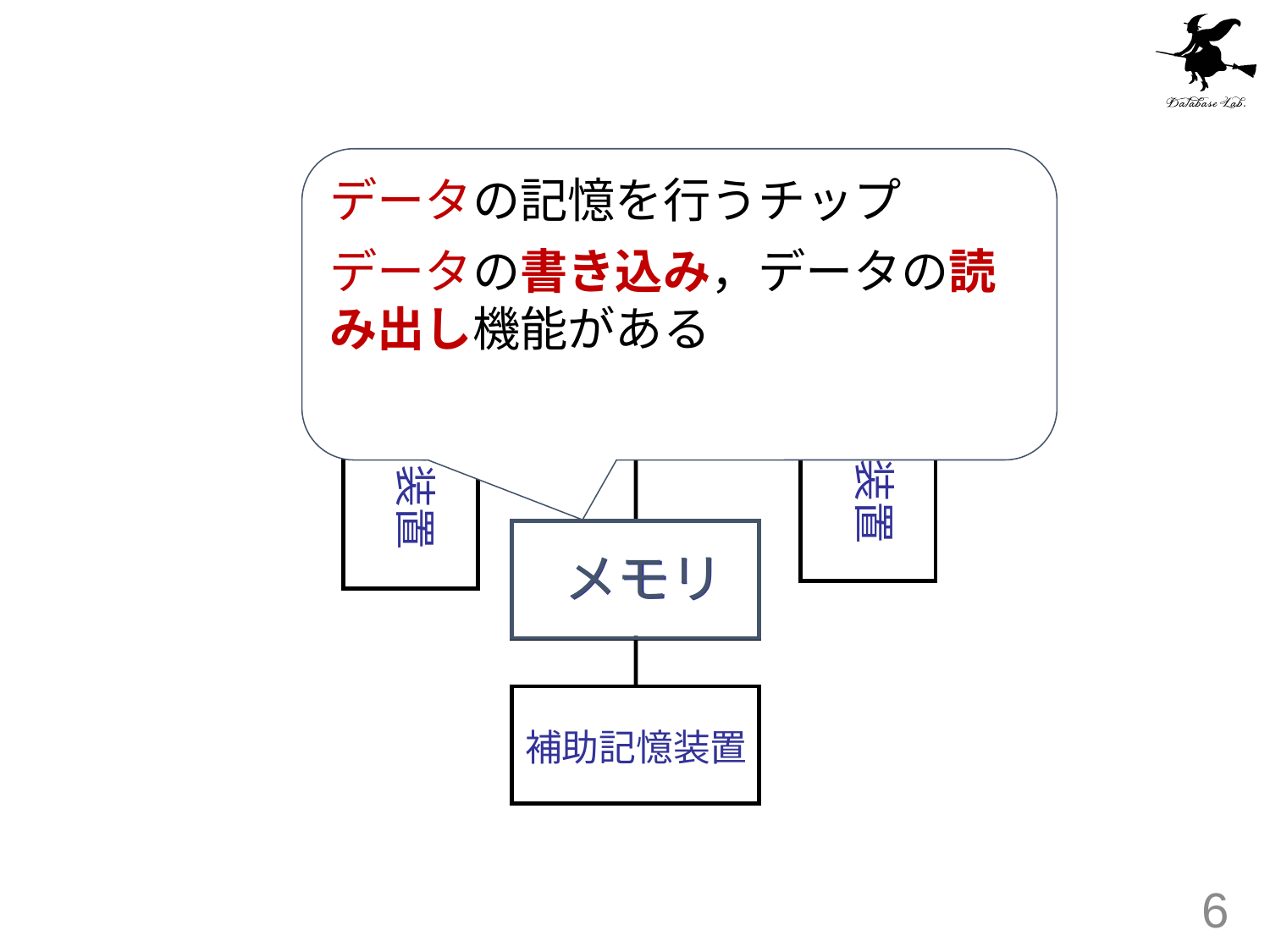

データの記憶を行うチップ
データの書き込み，データの読み出し機能がある

CPU
（プロセッサ）

出力装置
入力装置

メモリ

メモリ

補助記憶装置
6